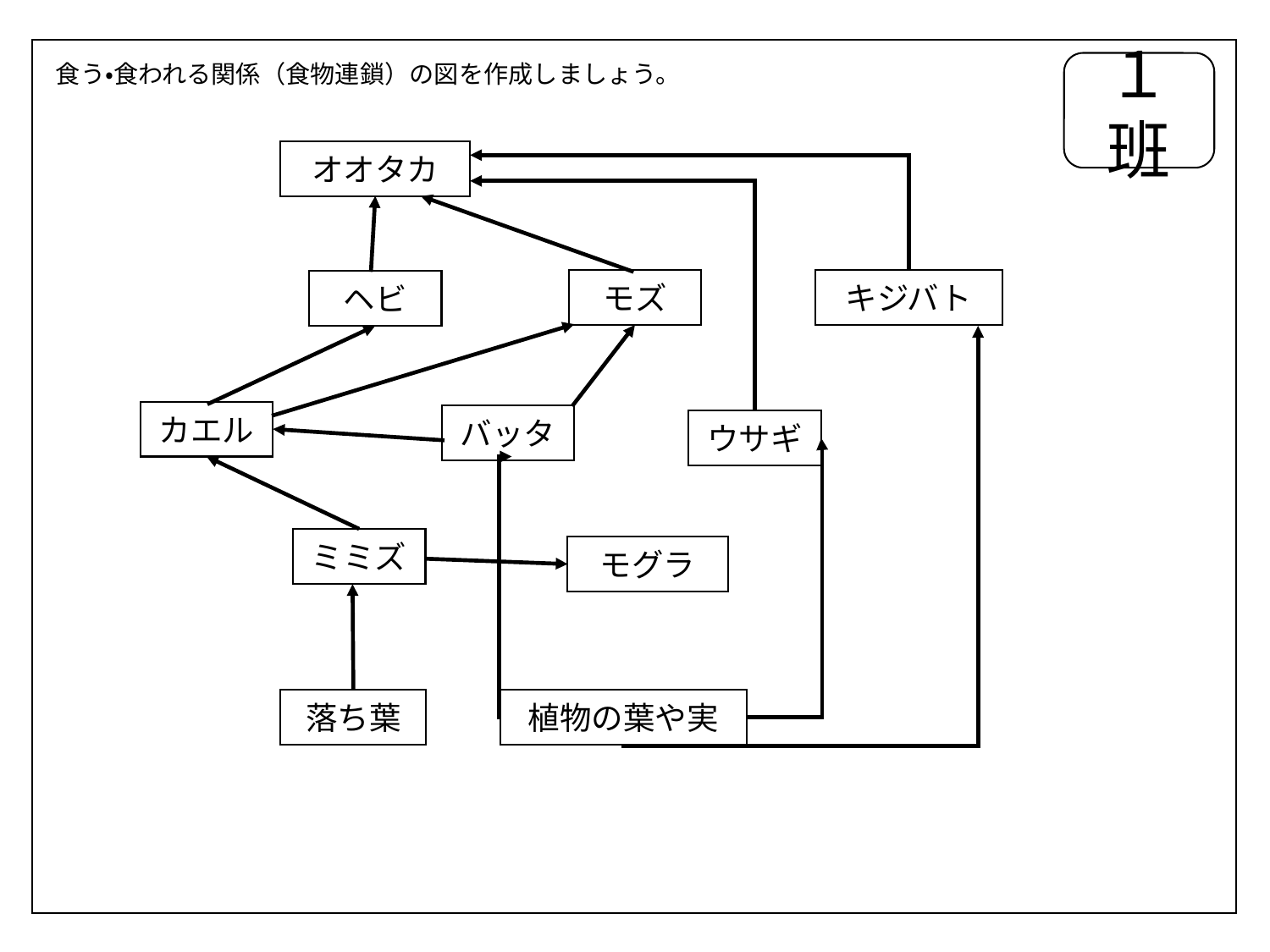

食う・食われる関係（食物連鎖）の図を作成しましょう。
１班
オオタカ
キジバト
モズ
ヘビ
カエル
バッタ
ウサギ
ミミズ
モグラ
落ち葉
植物の葉や実